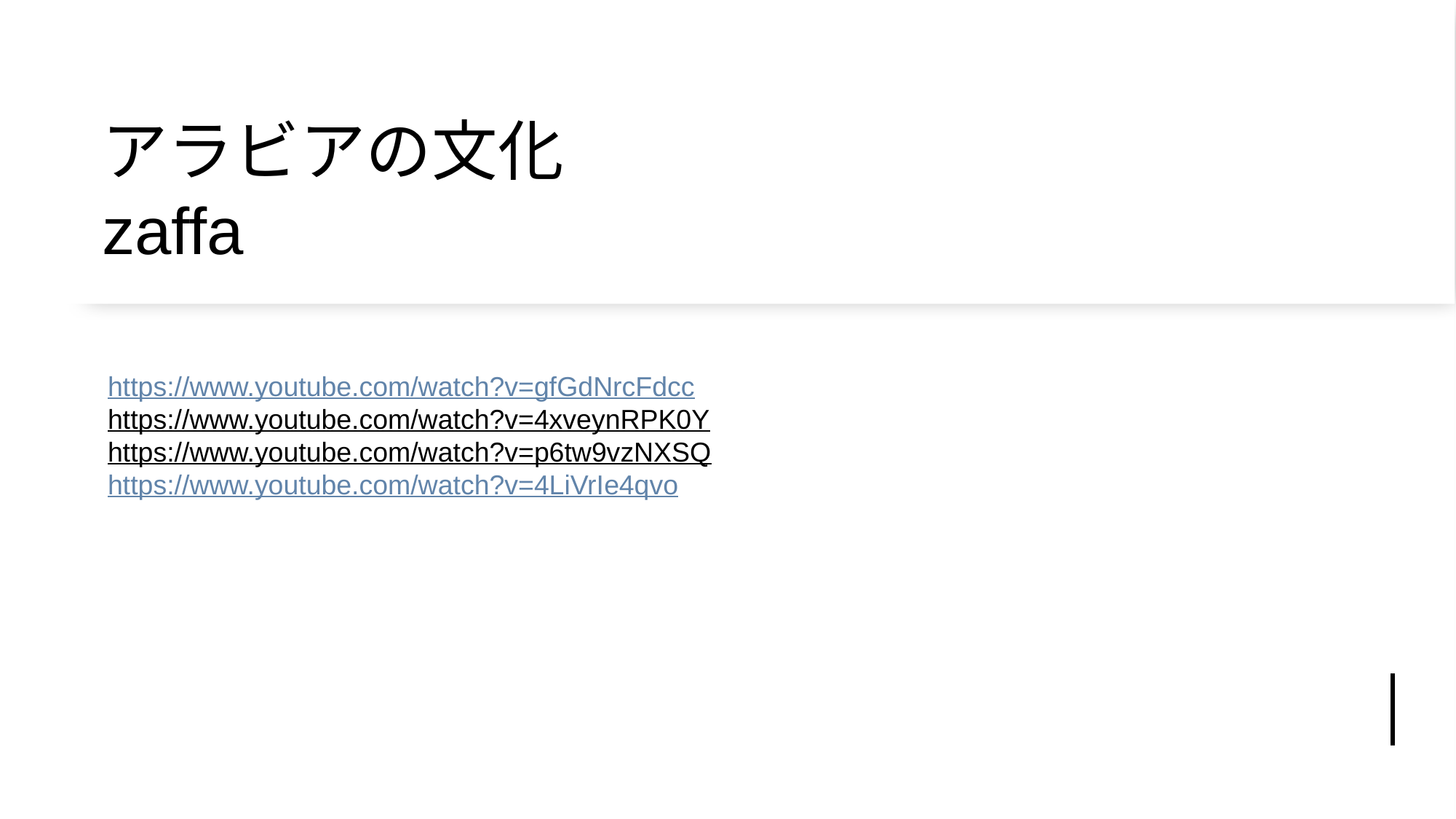

# アラビアの文化 zaffa
https://www.youtube.com/watch?v=gfGdNrcFdcc
https://www.youtube.com/watch?v=4xveynRPK0Y
https://www.youtube.com/watch?v=p6tw9vzNXSQ
https://www.youtube.com/watch?v=4LiVrIe4qvo